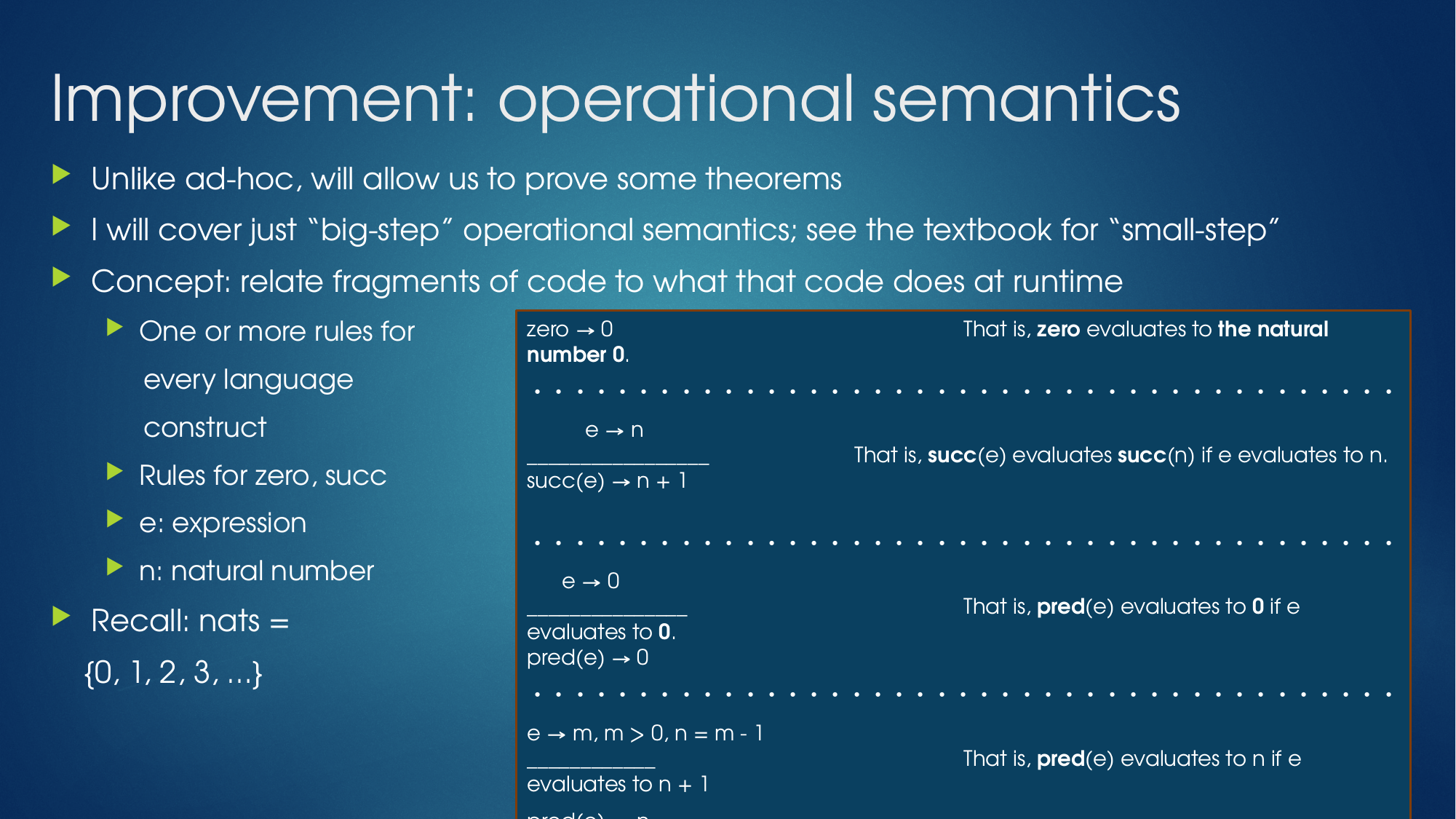

# Improvement: operational semantics
Unlike ad-hoc, will allow us to prove some theorems
I will cover just “big-step” operational semantics; see the textbook for “small-step”
Concept: relate fragments of code to what that code does at runtime
One or more rules for
     every language
     construct
Rules for zero, succ
e: expression
n: natural number
Recall: nats =
    {0, 1, 2, 3, …}

zero → 0 				That is, zero evaluates to the natural number 0.
・・・・・・・・・・・・・・・・・・・・・・・・・・・・・・・・・・・・・・・・・
          e → n
_________________		That is, succ(e) evaluates succ(n) if e evaluates to n.
succ(e) → n + 1

・・・・・・・・・・・・・・・・・・・・・・・・・・・・・・・・・・・・・・・・・
      e → 0
_______________			That is, pred(e) evaluates to 0 if e evaluates to 0.
pred(e) → 0
・・・・・・・・・・・・・・・・・・・・・・・・・・・・・・・・・・・・・・・・・
e → m, m > 0, n = m - 1
____________ 			That is, pred(e) evaluates to n if e evaluates to n + 1
pred(e) → n